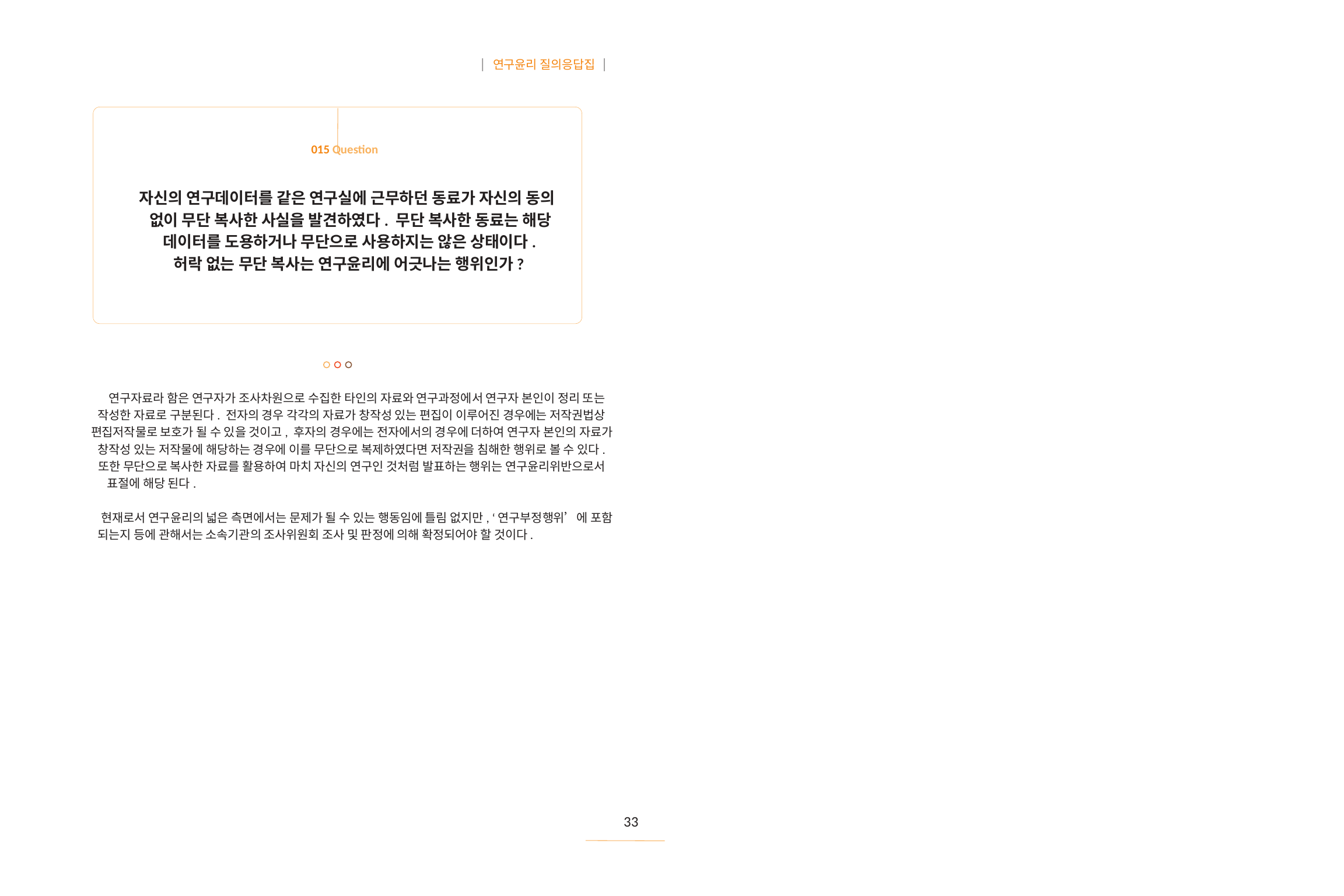

| 연구윤리 질의응답집 |

015 Question

자신의 연구데이터를 같은 연구실에 근무하던 동료가 자신의 동의
없이 무단 복사한 사실을 발견하였다. 무단 복사한 동료는 해당
데이터를 도용하거나 무단으로 사용하지는 않은 상태이다.
허락 없는 무단 복사는 연구윤리에 어긋나는 행위인가?

연구자료라 함은 연구자가 조사차원으로 수집한 타인의 자료와 연구과정에서 연구자 본인이 정리 또는
작성한 자료로 구분된다. 전자의 경우 각각의 자료가 창작성 있는 편집이 이루어진 경우에는 저작권법상
편집저작물로 보호가 될 수 있을 것이고, 후자의 경우에는 전자에서의 경우에 더하여 연구자 본인의 자료가
창작성 있는 저작물에 해당하는 경우에 이를 무단으로 복제하였다면 저작권을 침해한 행위로 볼 수 있다.
또한 무단으로 복사한 자료를 활용하여 마치 자신의 연구인 것처럼 발표하는 행위는 연구윤리위반으로서
표절에 해당 된다.
현재로서 연구윤리의 넓은 측면에서는 문제가 될 수 있는 행동임에 틀림 없지만, ‘연구부정행위’에 포함
되는지 등에 관해서는 소속기관의 조사위원회 조사 및 판정에 의해 확정되어야 할 것이다.
33